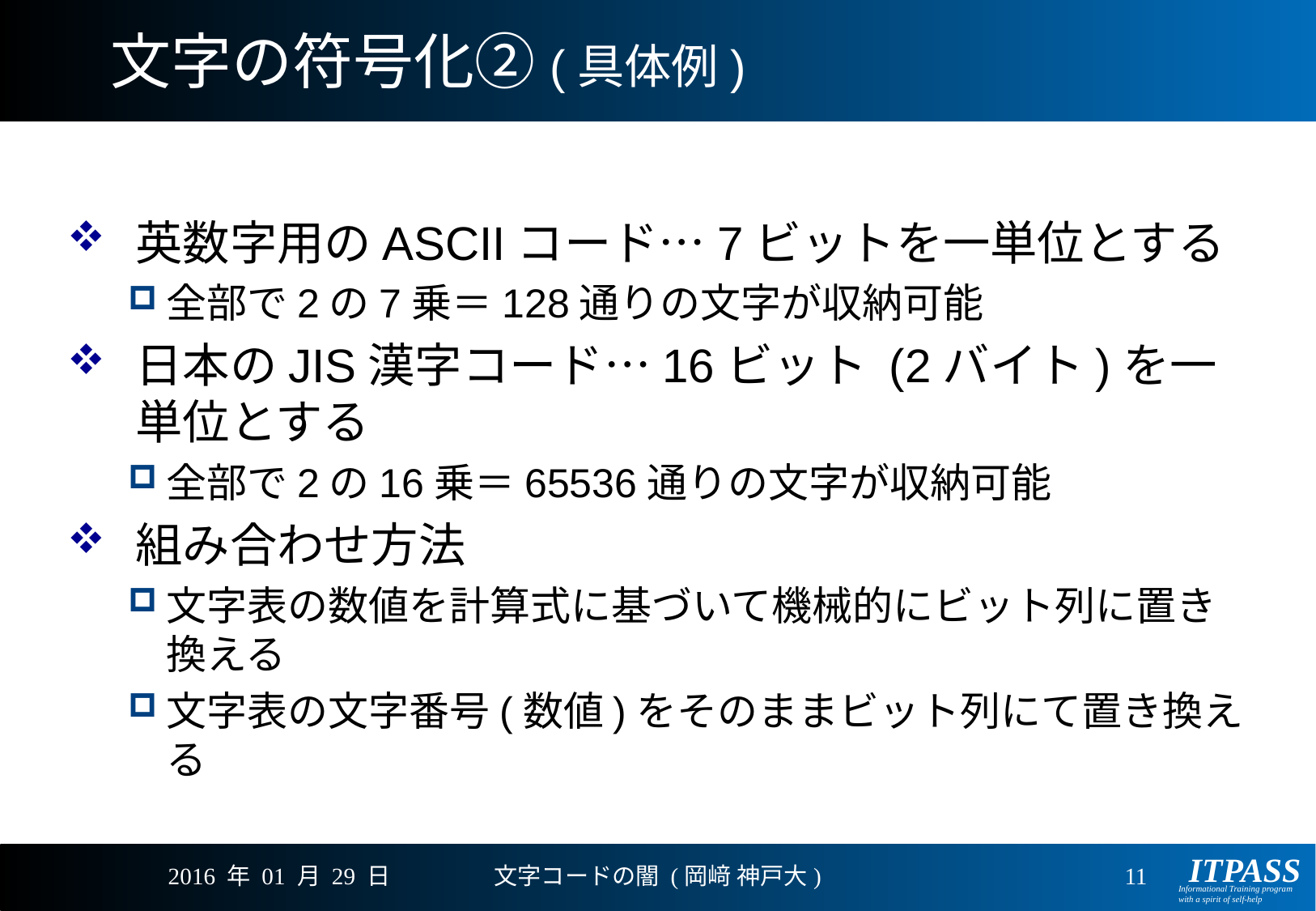

# 文字の符号化②(具体例)
英数字用のASCIIコード…7ビットを一単位とする
全部で2の7乗＝128通りの文字が収納可能
日本のJIS漢字コード…16ビット (2バイト)を一単位とする
全部で2の16乗＝65536通りの文字が収納可能
組み合わせ方法
文字表の数値を計算式に基づいて機械的にビット列に置き換える
文字表の文字番号(数値)をそのままビット列にて置き換える
2016 年 01 月 29 日
文字コードの闇 (岡﨑 神戸大)
11